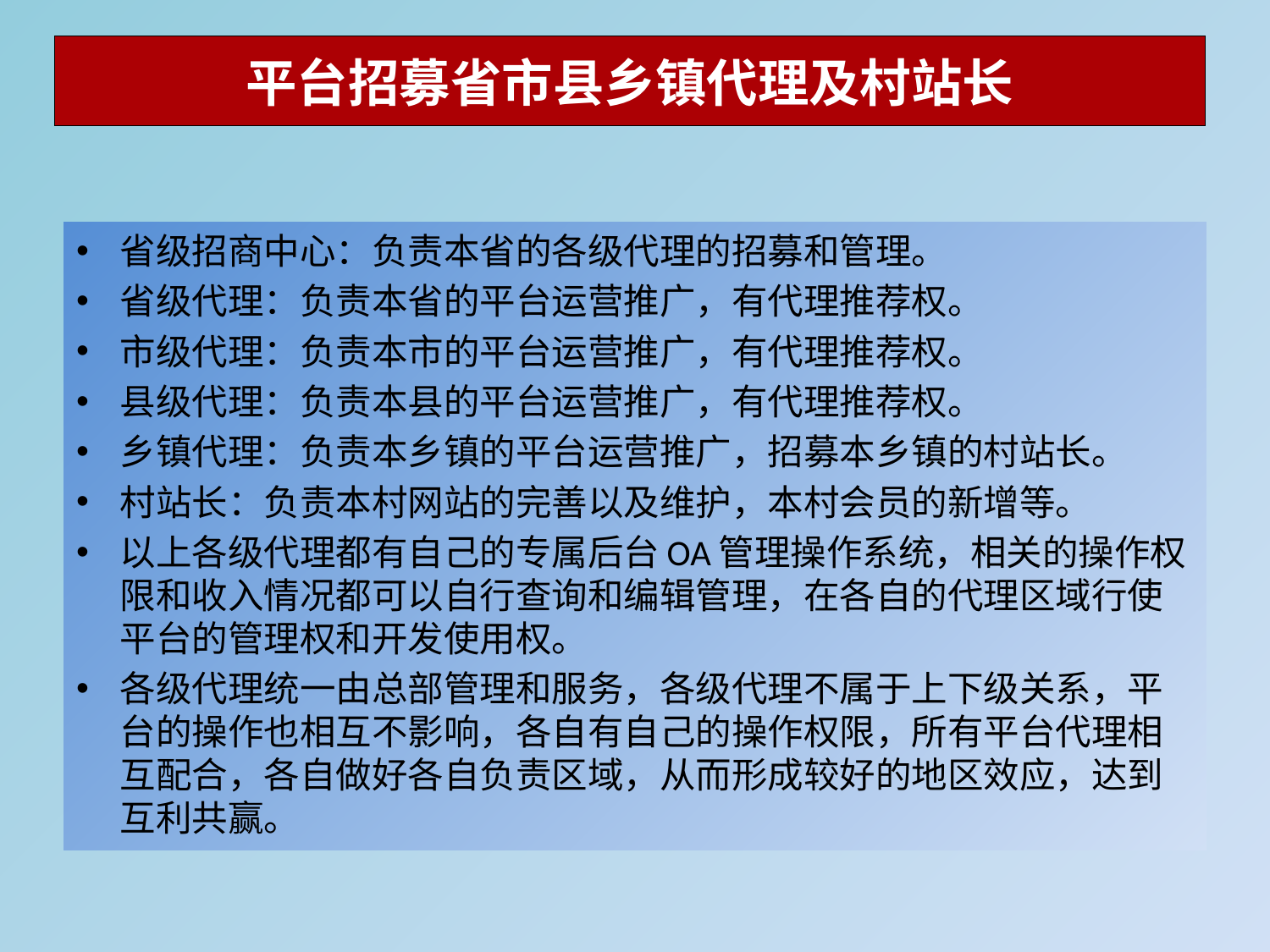

# 平台招募省市县乡镇代理及村站长
省级招商中心：负责本省的各级代理的招募和管理。
省级代理：负责本省的平台运营推广，有代理推荐权。
市级代理：负责本市的平台运营推广，有代理推荐权。
县级代理：负责本县的平台运营推广，有代理推荐权。
乡镇代理：负责本乡镇的平台运营推广，招募本乡镇的村站长。
村站长：负责本村网站的完善以及维护，本村会员的新增等。
以上各级代理都有自己的专属后台OA管理操作系统，相关的操作权限和收入情况都可以自行查询和编辑管理，在各自的代理区域行使平台的管理权和开发使用权。
各级代理统一由总部管理和服务，各级代理不属于上下级关系，平台的操作也相互不影响，各自有自己的操作权限，所有平台代理相互配合，各自做好各自负责区域，从而形成较好的地区效应，达到互利共赢。